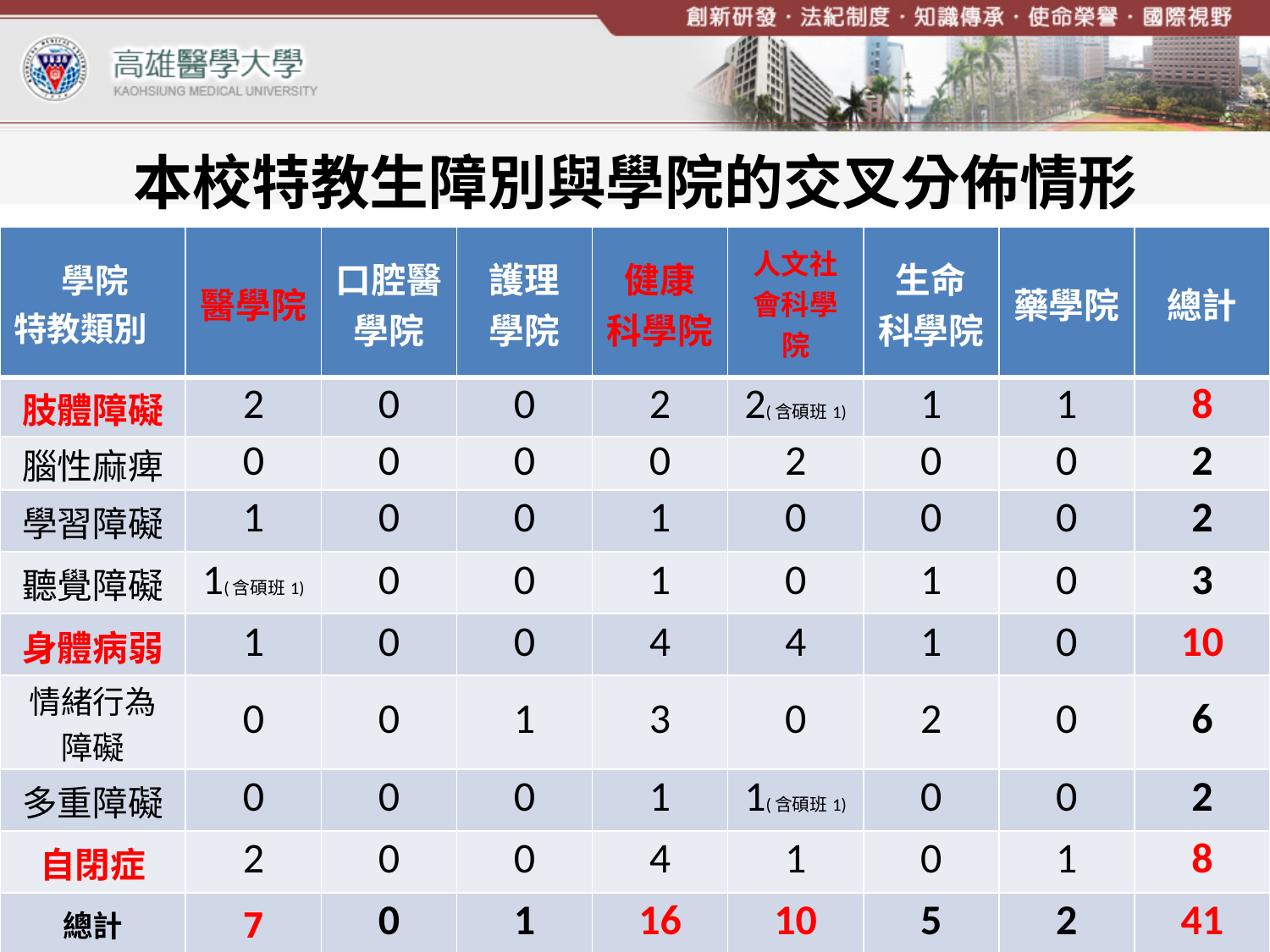

# 本校特教生障別與學院的交叉分佈情形
| 學院 特教類別 | 醫學院 | 口腔醫 學院 | 護理 學院 | 健康 科學院 | 人文社會科學院 | 生命 科學院 | 藥學院 | 總計 |
| --- | --- | --- | --- | --- | --- | --- | --- | --- |
| 肢體障礙 | 2 | 0 | 0 | 2 | 2(含碩班1) | 1 | 1 | 8 |
| 腦性麻痺 | 0 | 0 | 0 | 0 | 2 | 0 | 0 | 2 |
| 學習障礙 | 1 | 0 | 0 | 1 | 0 | 0 | 0 | 2 |
| 聽覺障礙 | 1(含碩班1) | 0 | 0 | 1 | 0 | 1 | 0 | 3 |
| 身體病弱 | 1 | 0 | 0 | 4 | 4 | 1 | 0 | 10 |
| 情緒行為障礙 | 0 | 0 | 1 | 3 | 0 | 2 | 0 | 6 |
| 多重障礙 | 0 | 0 | 0 | 1 | 1(含碩班1) | 0 | 0 | 2 |
| 自閉症 | 2 | 0 | 0 | 4 | 1 | 0 | 1 | 8 |
| 總計 | 7 | 0 | 1 | 16 | 10 | 5 | 2 | 41 |